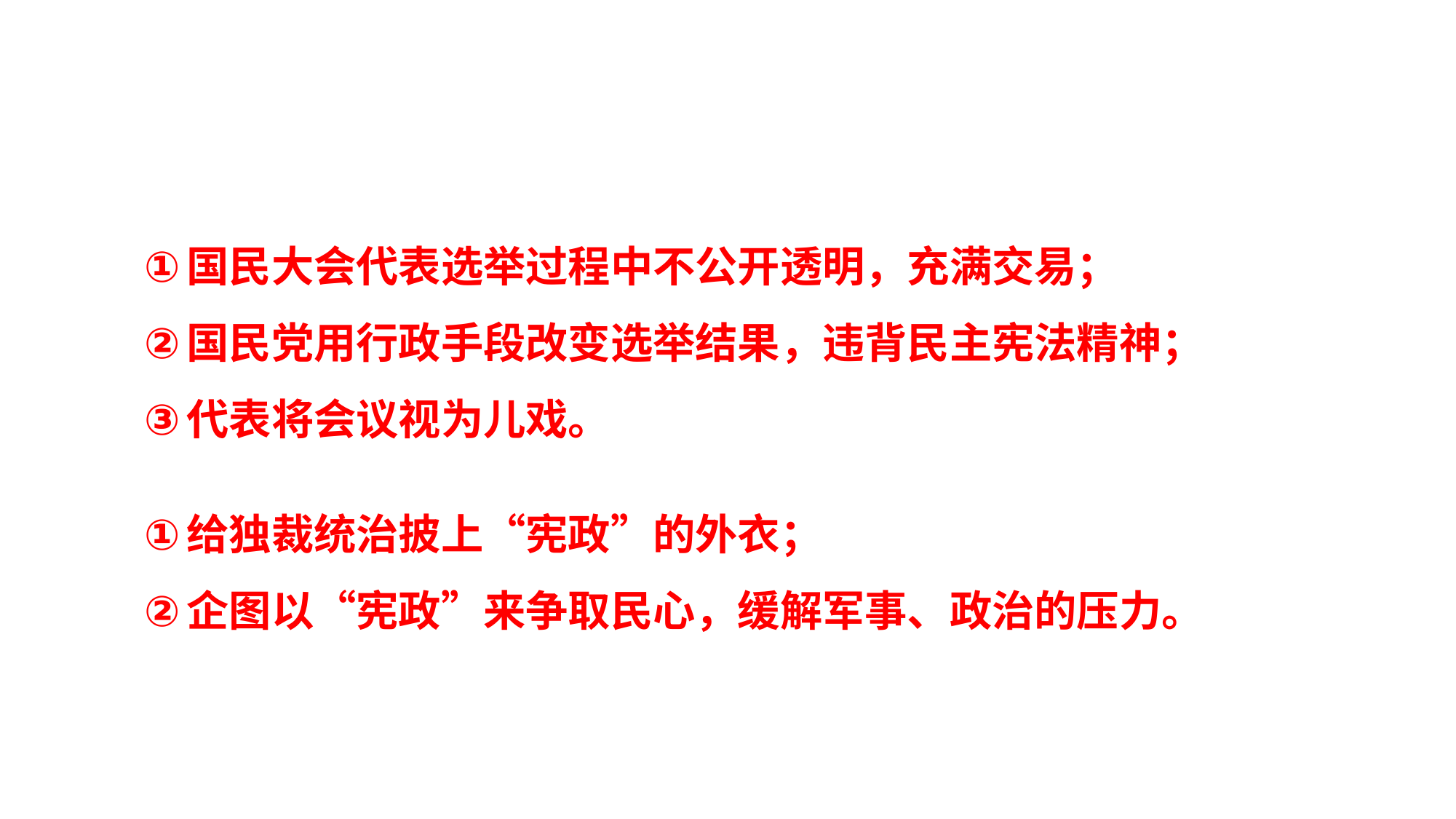

国民大会代表选举过程中不公开透明，充满交易；
国民党用行政手段改变选举结果，违背民主宪法精神；
代表将会议视为儿戏。
给独裁统治披上“宪政”的外衣；
企图以“宪政”来争取民心，缓解军事、政治的压力。